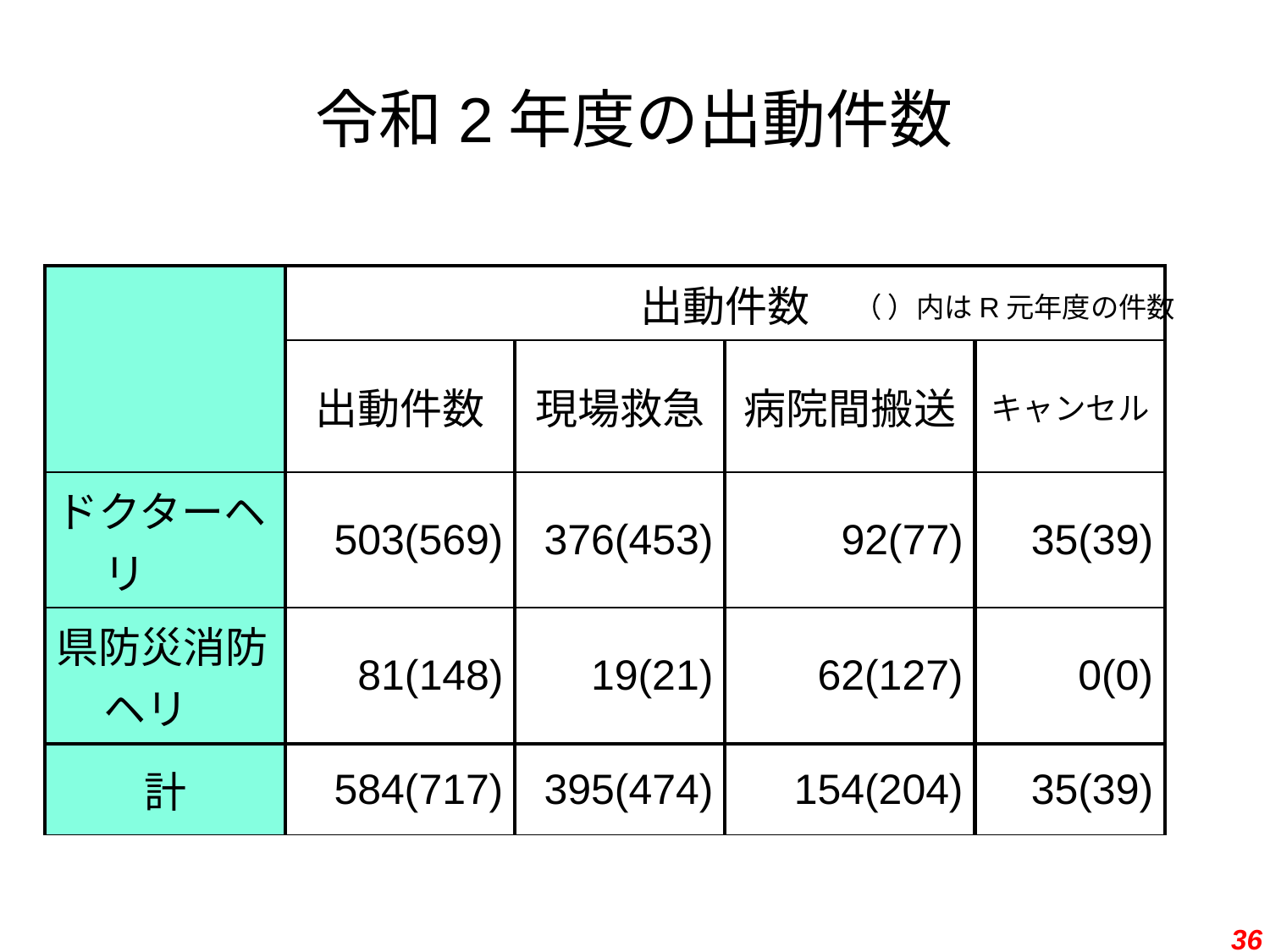

# 令和2年度の出動件数
|  | 出動件数 |  |  |  |
| --- | --- | --- | --- | --- |
|  | 出動件数 | 現場救急 | 病院間搬送 | キャンセル |
| ドクターヘリ | 503(569) | 376(453) | 92(77) | 35(39) |
| 県防災消防ヘリ | 81(148) | 19(21) | 62(127) | 0(0) |
| 計 | 584(717) | 395(474) | 154(204) | 35(39) |
（ ）内はR元年度の件数
36